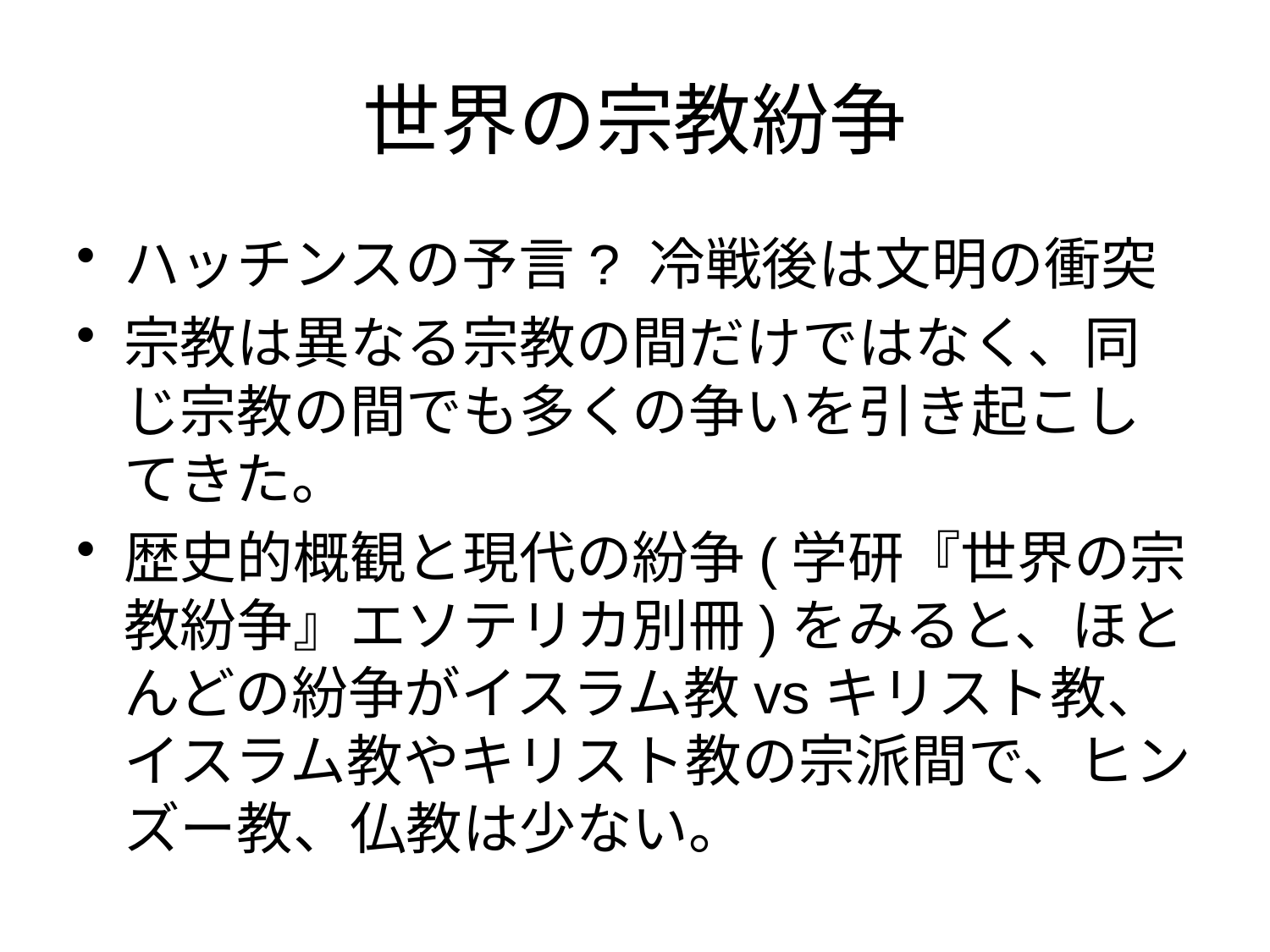

# 世界の宗教紛争
ハッチンスの予言? 冷戦後は文明の衝突
宗教は異なる宗教の間だけではなく、同じ宗教の間でも多くの争いを引き起こしてきた。
歴史的概観と現代の紛争(学研『世界の宗教紛争』エソテリカ別冊)をみると、ほとんどの紛争がイスラム教vsキリスト教、イスラム教やキリスト教の宗派間で、ヒンズー教、仏教は少ない。